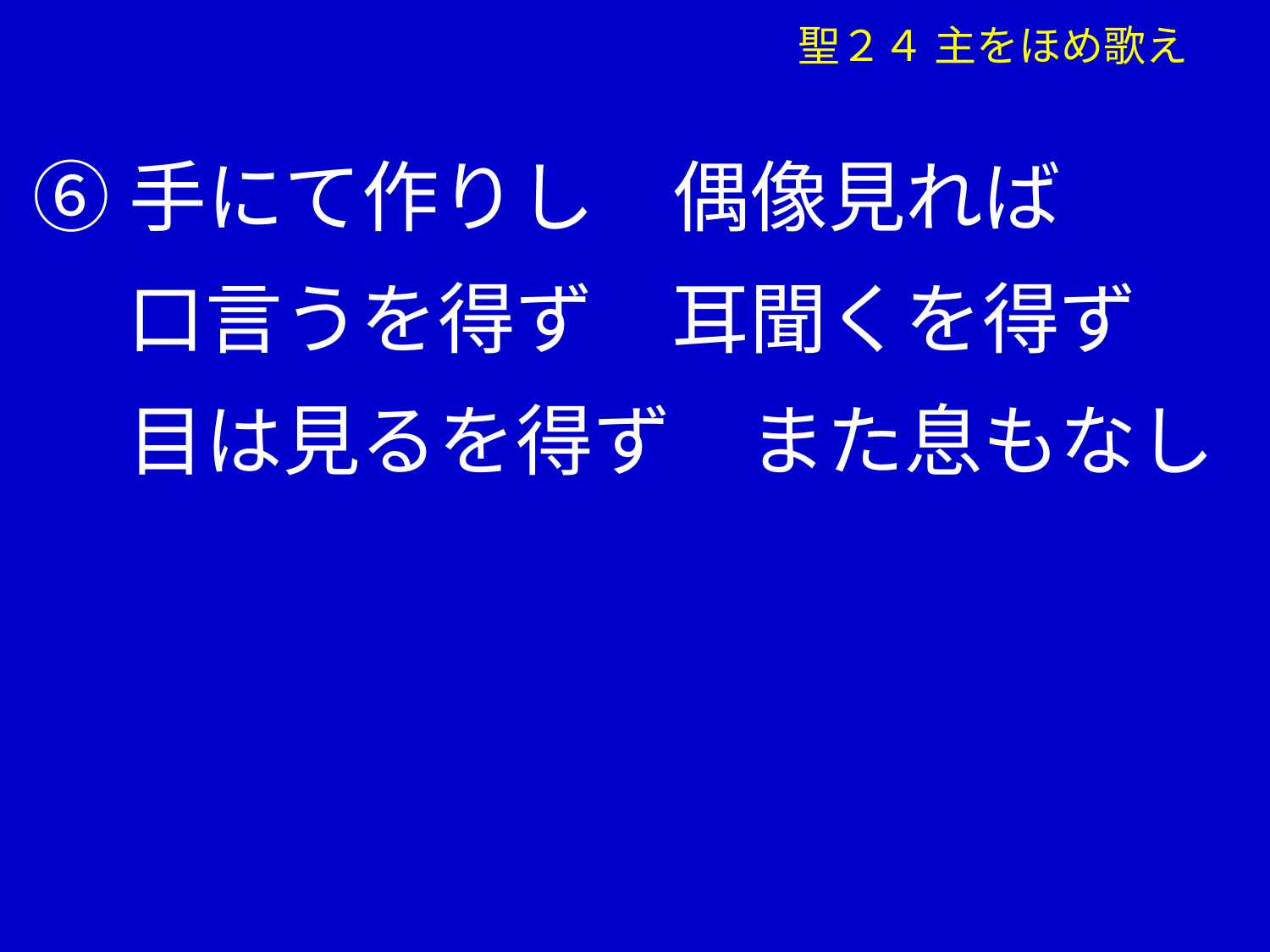

聖２４ 主をほめ歌え
⑥手にて作りし　偶像見れば
　 口言うを得ず　耳聞くを得ず
　 目は見るを得ず　また息もなし